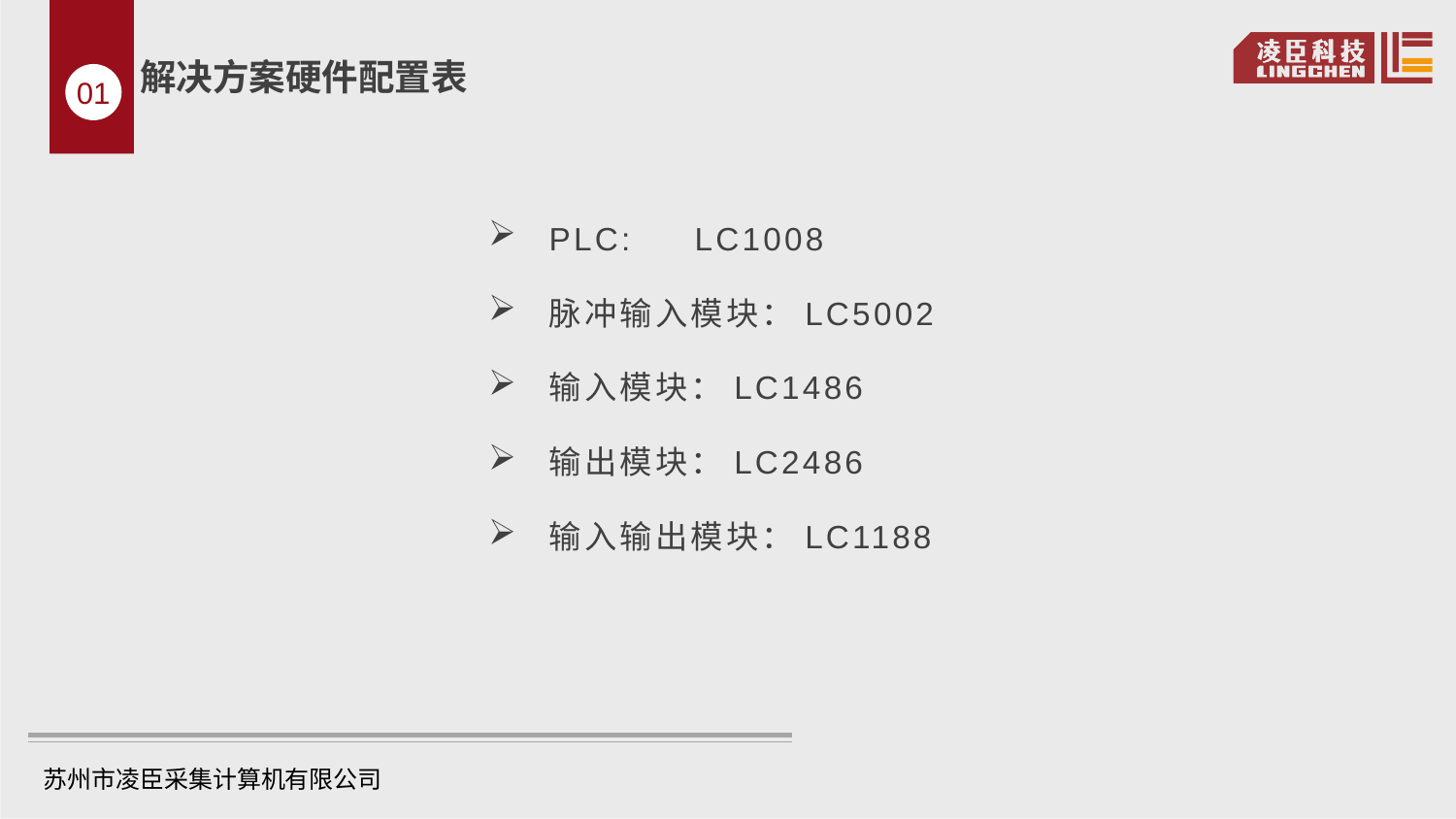

解决方案硬件配置表

01
PLC:	LC1008
脉冲输入模块：LC5002
输入模块：LC1486
输出模块：LC2486
输入输出模块：LC1188